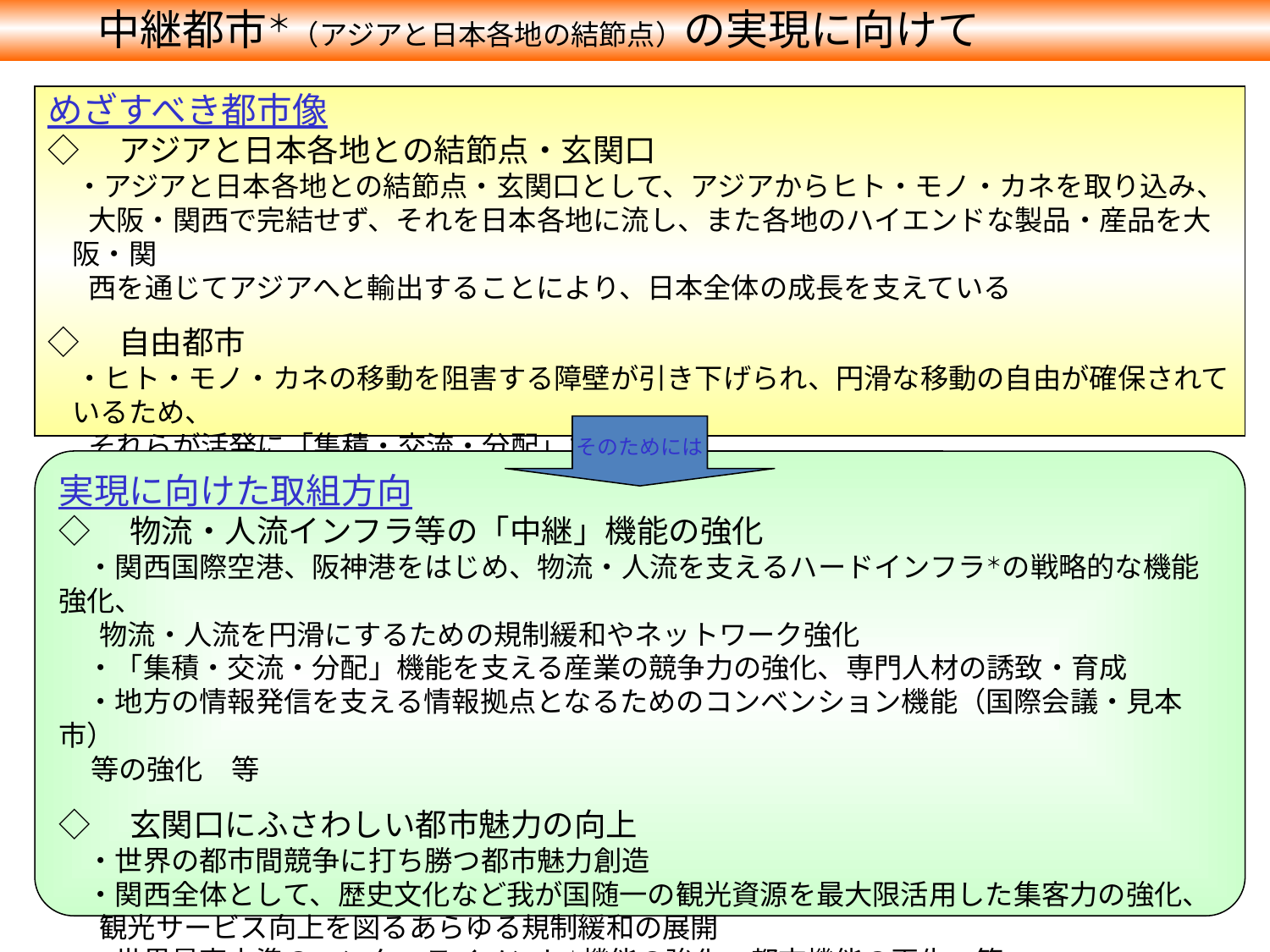

中継都市＊（アジアと日本各地の結節点）の実現に向けて
めざすべき都市像
◇　アジアと日本各地との結節点・玄関口
　・アジアと日本各地との結節点・玄関口として、アジアからヒト・モノ・カネを取り込み、
　  大阪・関西で完結せず、それを日本各地に流し、また各地のハイエンドな製品・産品を大阪・関
　  西を通じてアジアへと輸出することにより、日本全体の成長を支えている

◇　自由都市
　・ヒト・モノ・カネの移動を阻害する障壁が引き下げられ、円滑な移動の自由が確保されているため、
　  それらが活発に「集積・交流・分配」されている
そのためには
実現に向けた取組方向
◇　物流・人流インフラ等の「中継」機能の強化
　・関西国際空港、阪神港をはじめ、物流・人流を支えるハードインフラ＊の戦略的な機能強化、
　  物流・人流を円滑にするための規制緩和やネットワーク強化
　・「集積・交流・分配」機能を支える産業の競争力の強化、専門人材の誘致・育成
　・地方の情報発信を支える情報拠点となるためのコンベンション機能（国際会議・見本市）
    等の強化　等

◇　玄関口にふさわしい都市魅力の向上
　・世界の都市間競争に打ち勝つ都市魅力創造
　・関西全体として、歴史文化など我が国随一の観光資源を最大限活用した集客力の強化、
　  観光サービス向上を図るあらゆる規制緩和の展開
　・世界最高水準のエンターテイメント＊機能の強化、都市機能の再生　等